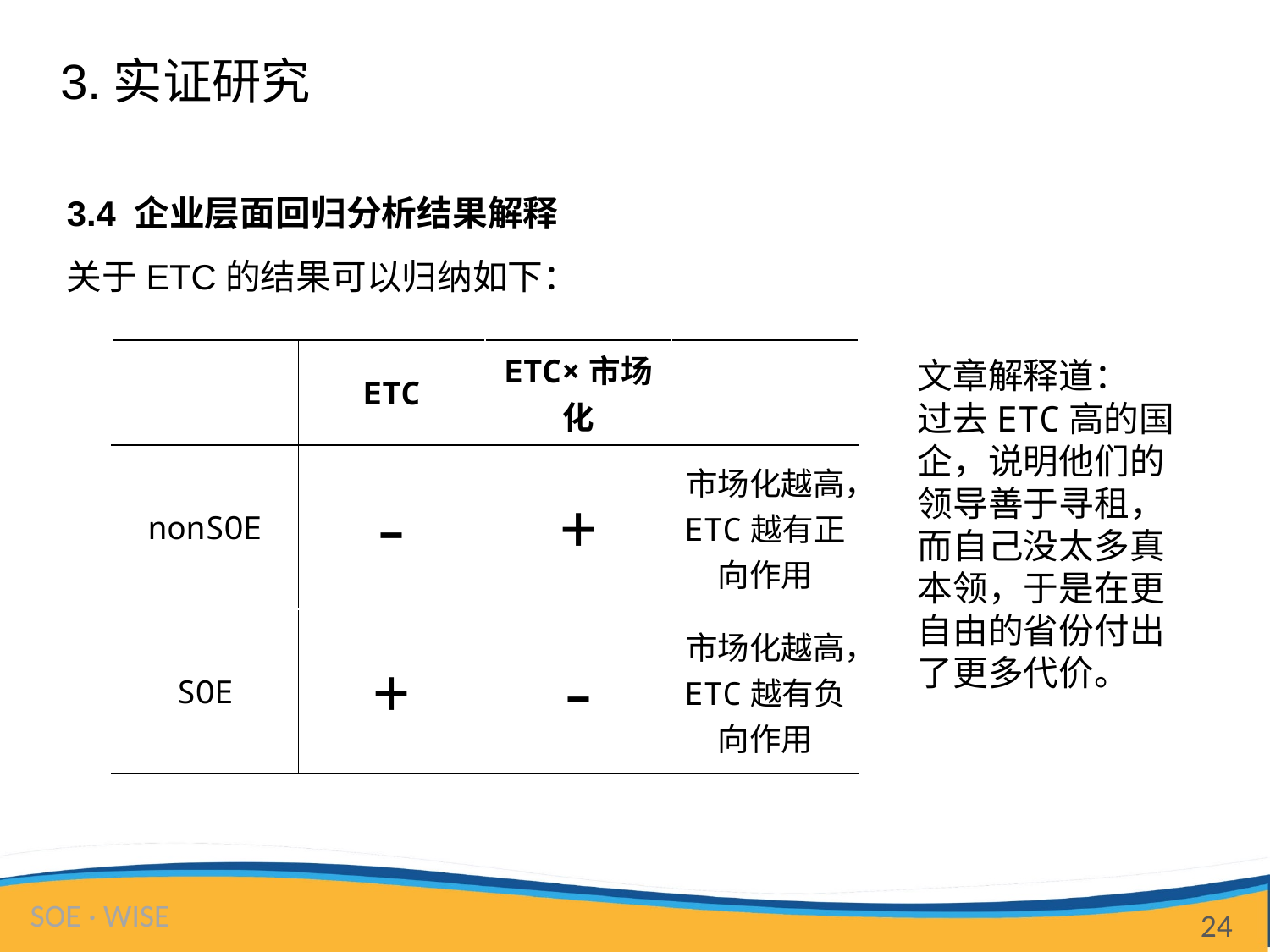

# 3.实证研究
3.4 企业层面回归分析结果解释
关于ETC的结果可以归纳如下：

|  | ETC | ETC×市场化 |  |
| --- | --- | --- | --- |
| nonSOE | - | + | 市场化越高，ETC越有正向作用 |
| SOE | + | - | 市场化越高，ETC越有负向作用 |
文章解释道：
过去ETC高的国企，说明他们的领导善于寻租，而自己没太多真本领，于是在更自由的省份付出了更多代价。